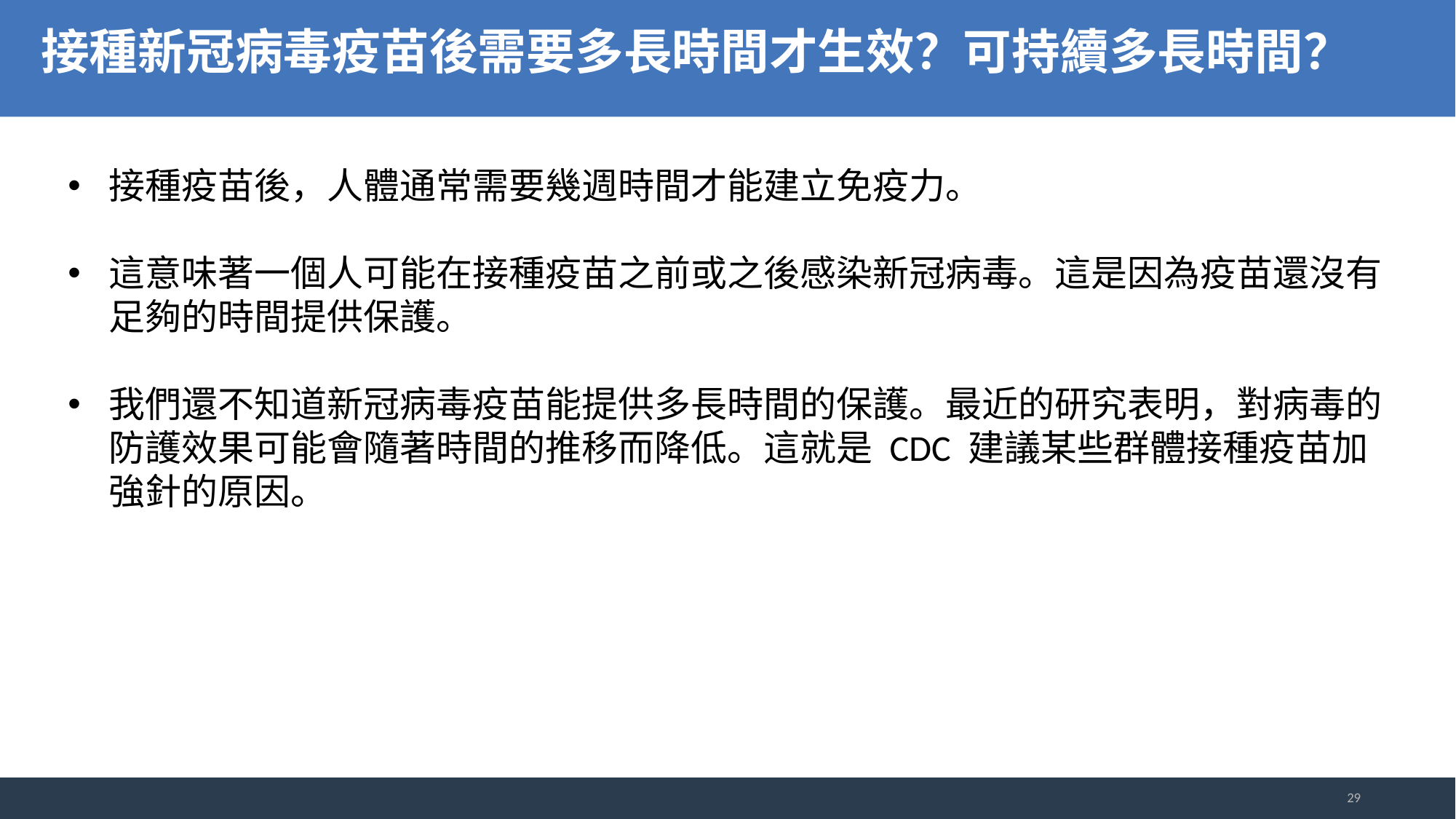

接種新冠病毒疫苗後需要多長時間才生效？可持續多長時間？
接種疫苗後，人體通常需要幾週時間才能建立免疫力。

這意味著一個人可能在接種疫苗之前或之後感染新冠病毒。這是因為疫苗還沒有足夠的時間提供保護。

我們還不知道新冠病毒疫苗能提供多長時間的保護。最近的研究表明，對病毒的防護效果可能會隨著時間的推移而降低。這就是 CDC 建議某些群體接種疫苗加強針的原因。

29